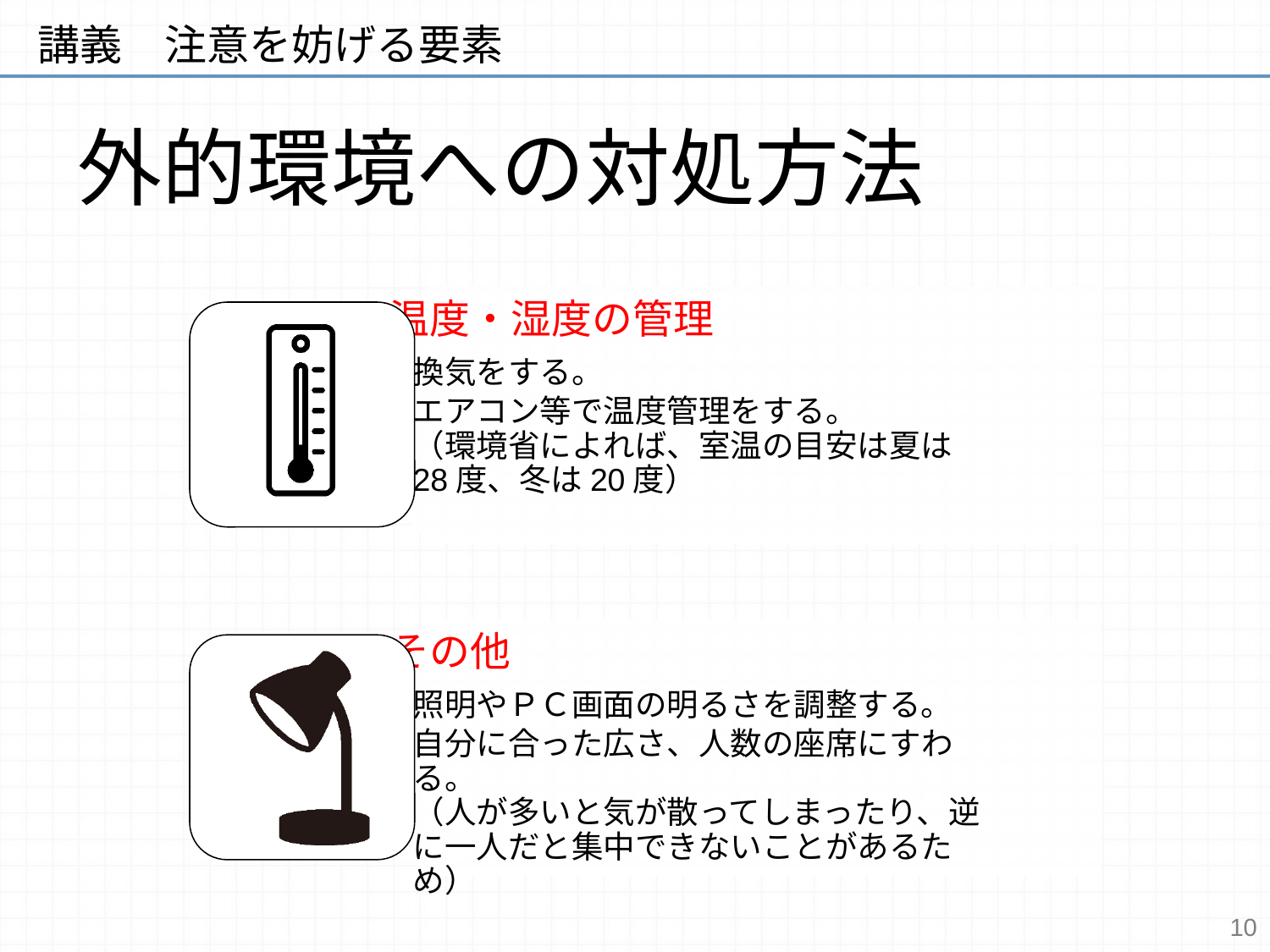

講義　注意を妨げる要素
# 外的環境への対処方法
温度・湿度の管理
換気をする。
エアコン等で温度管理をする。
（環境省によれば、室温の目安は夏は28度、冬は20度）
その他
照明やＰＣ画面の明るさを調整する。
自分に合った広さ、人数の座席にすわる。
（人が多いと気が散ってしまったり、逆に一人だと集中できないことがあるため）
10